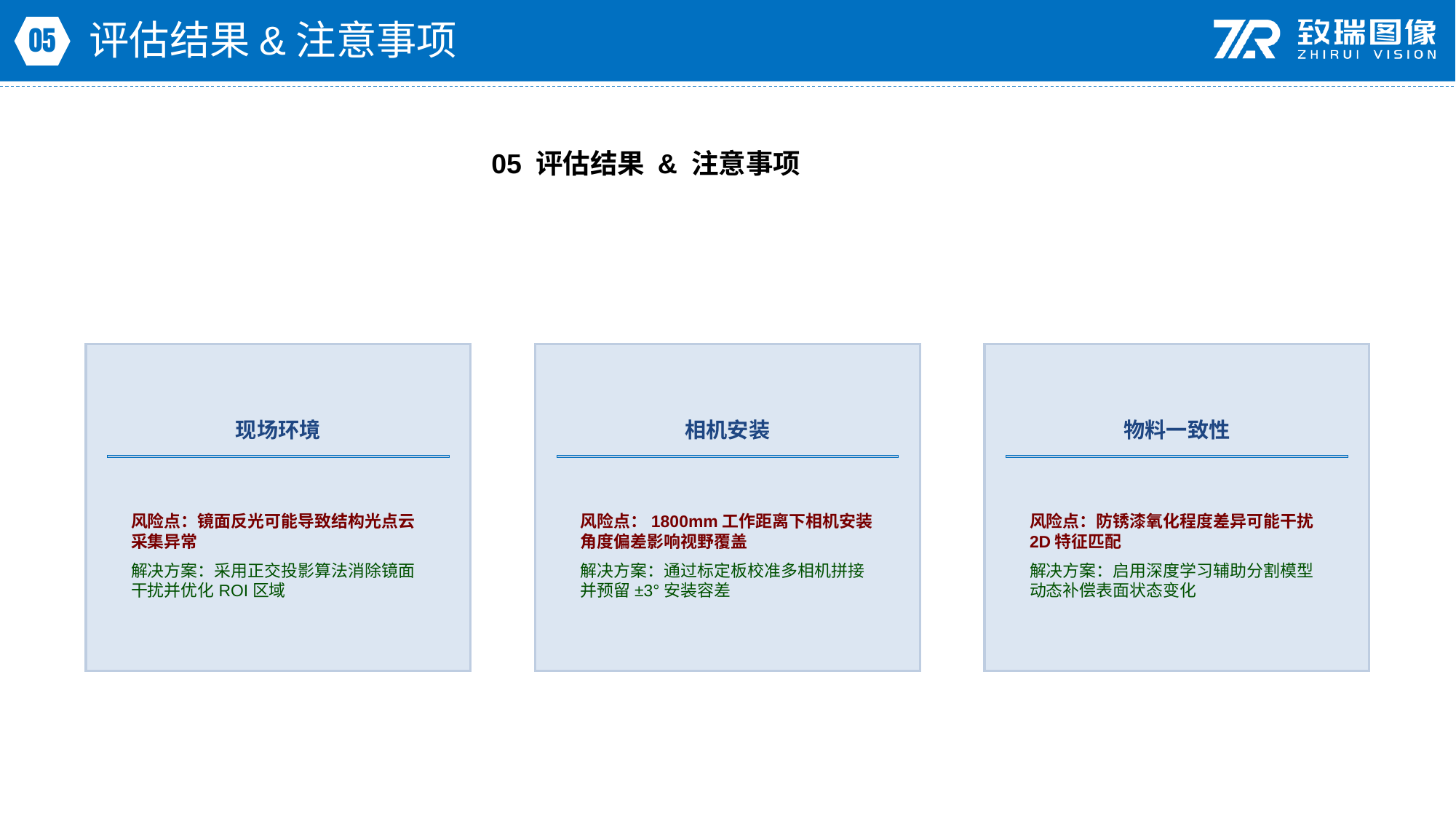

评估结果&注意事项
05

05 评估结果 & 注意事项

现场环境

相机安装

物料一致性

风险点：镜面反光可能导致结构光点云采集异常
解决方案：采用正交投影算法消除镜面干扰并优化ROI区域

风险点：1800mm工作距离下相机安装角度偏差影响视野覆盖
解决方案：通过标定板校准多相机拼接并预留±3°安装容差

风险点：防锈漆氧化程度差异可能干扰2D特征匹配
解决方案：启用深度学习辅助分割模型动态补偿表面状态变化